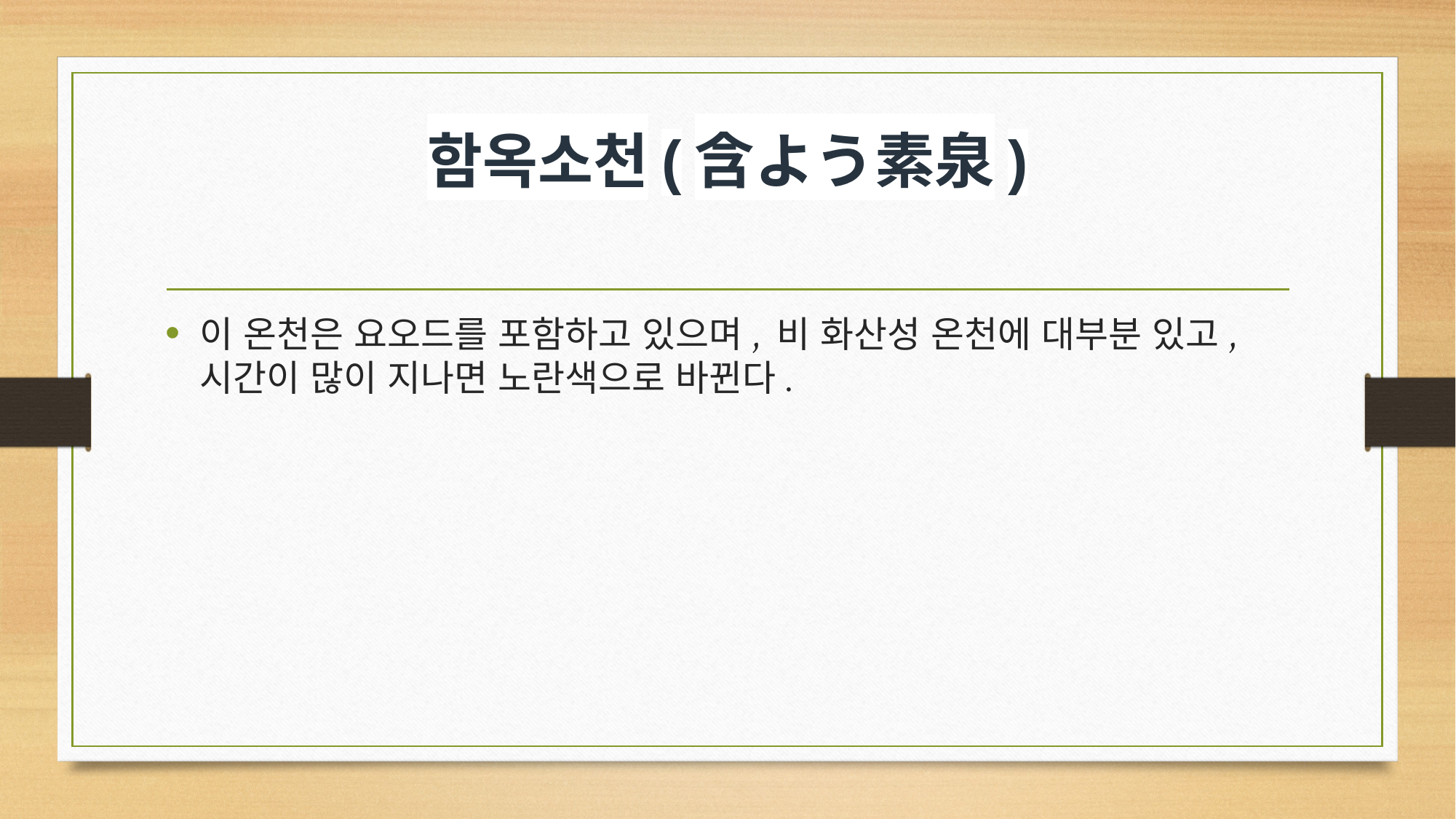

# 함옥소천(含よう素泉)
이 온천은 요오드를 포함하고 있으며, 비 화산성 온천에 대부분 있고, 시간이 많이 지나면 노란색으로 바뀐다.